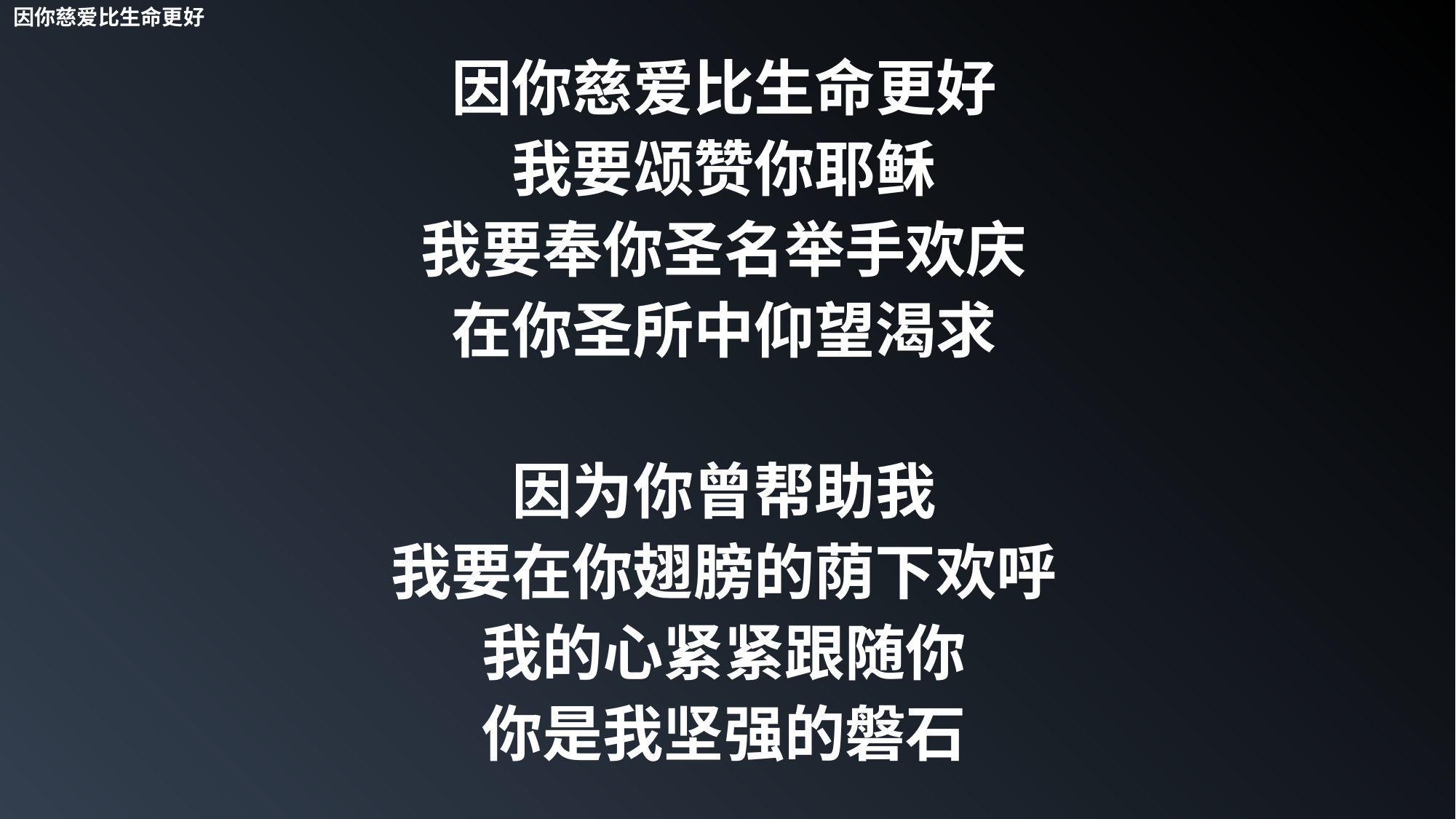

因你慈爱比生命更好
因你慈爱比生命更好
我要颂赞你耶稣
我要奉你圣名举手欢庆
在你圣所中仰望渴求

因为你曾帮助我
我要在你翅膀的荫下欢呼
我的心紧紧跟随你
你是我坚强的磐石